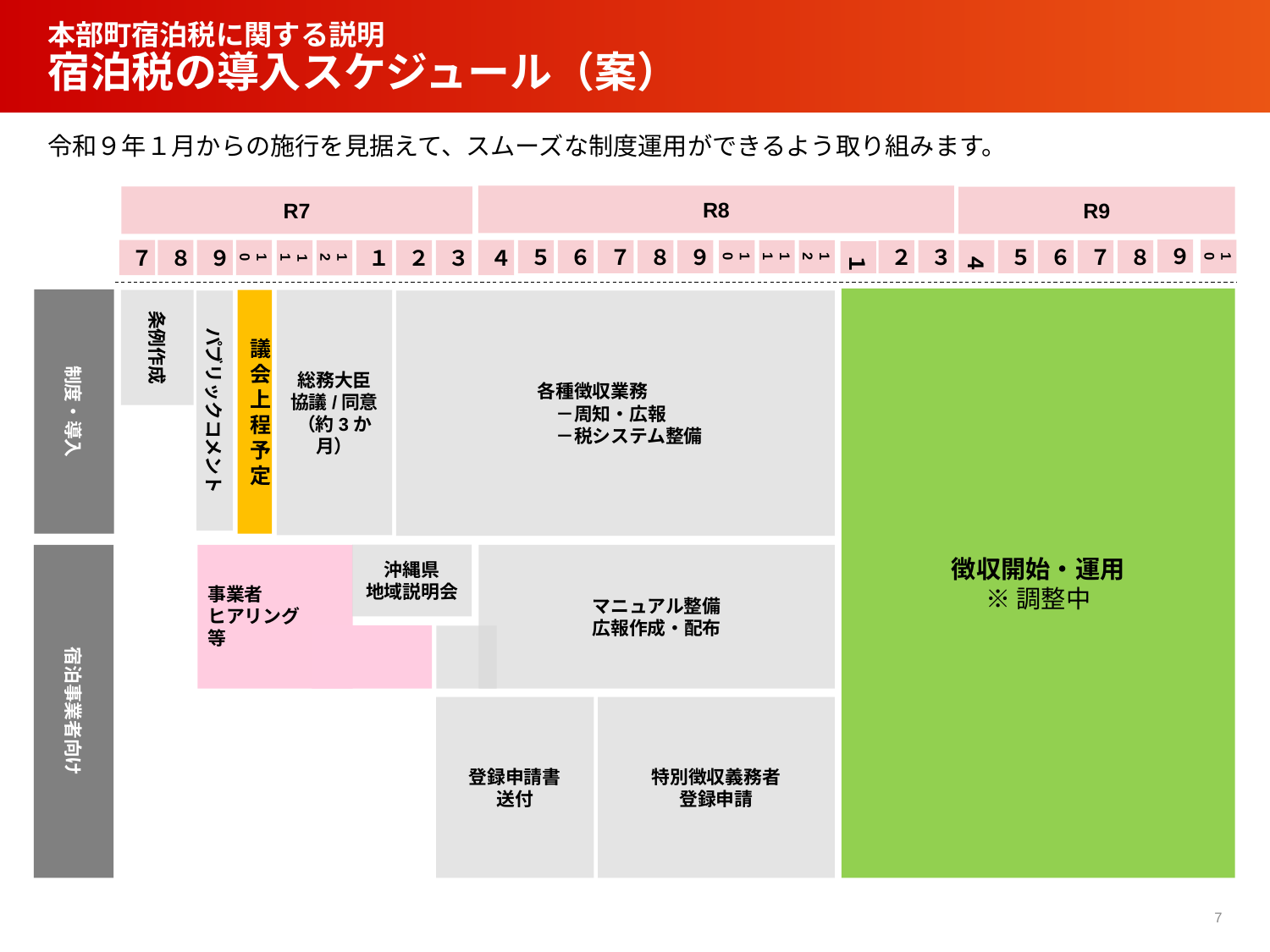

# 本部町宿泊税に関する説明 宿泊税の導入スケジュール（案）
令和９年１月からの施行を見据えて、スムーズな制度運用ができるよう取り組みます。
R8
R7
R9
９
10
４
９
７
８
10
５
６
７
８
12
２
２
11
12
１
３
７
８
９
５
６
10
11
３
４
１
徴収開始・運用
※調整中
制度・導入
総務大臣協議/同意
（約3か月）
条例作成
議会上程予定
パブリックコメント
　　　　　　　各種徴収業務
　　　　　　　　－周知・広報
　　　　　　　　－税システム整備
宿泊事業者向け

沖縄県
地域説明会
マニュアル整備
広報作成・配布
事業者
ヒアリング等

登録申請書
送付
特別徴収義務者
登録申請
7